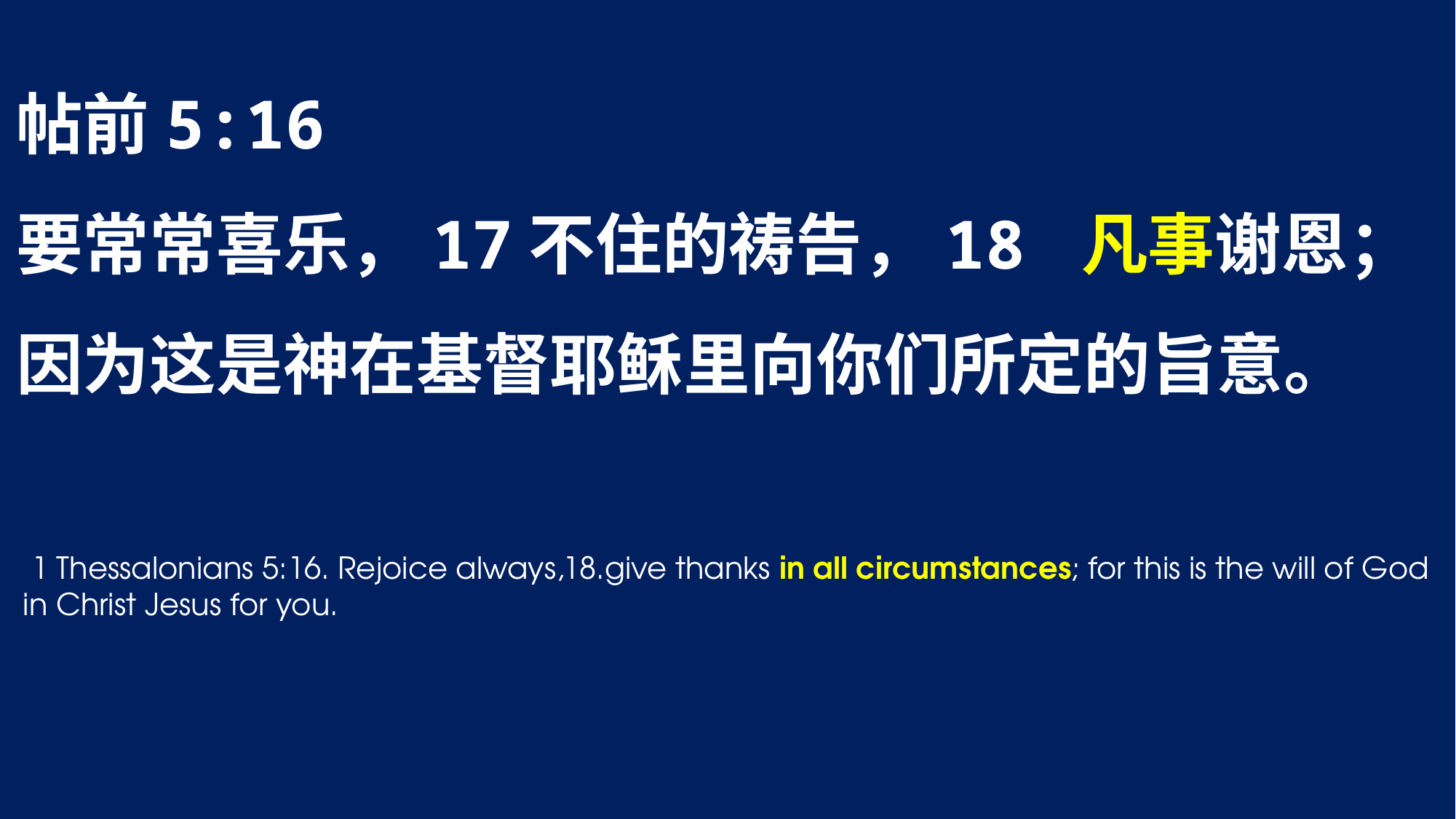

帖前5:16
要常常喜乐，17不住的祷告，18 凡事谢恩；因为这是神在基督耶稣里向你们所定的旨意。
 1 Thessalonians 5:16. Rejoice always,18.give thanks in all circumstances; for this is the will of God in Christ Jesus for you.